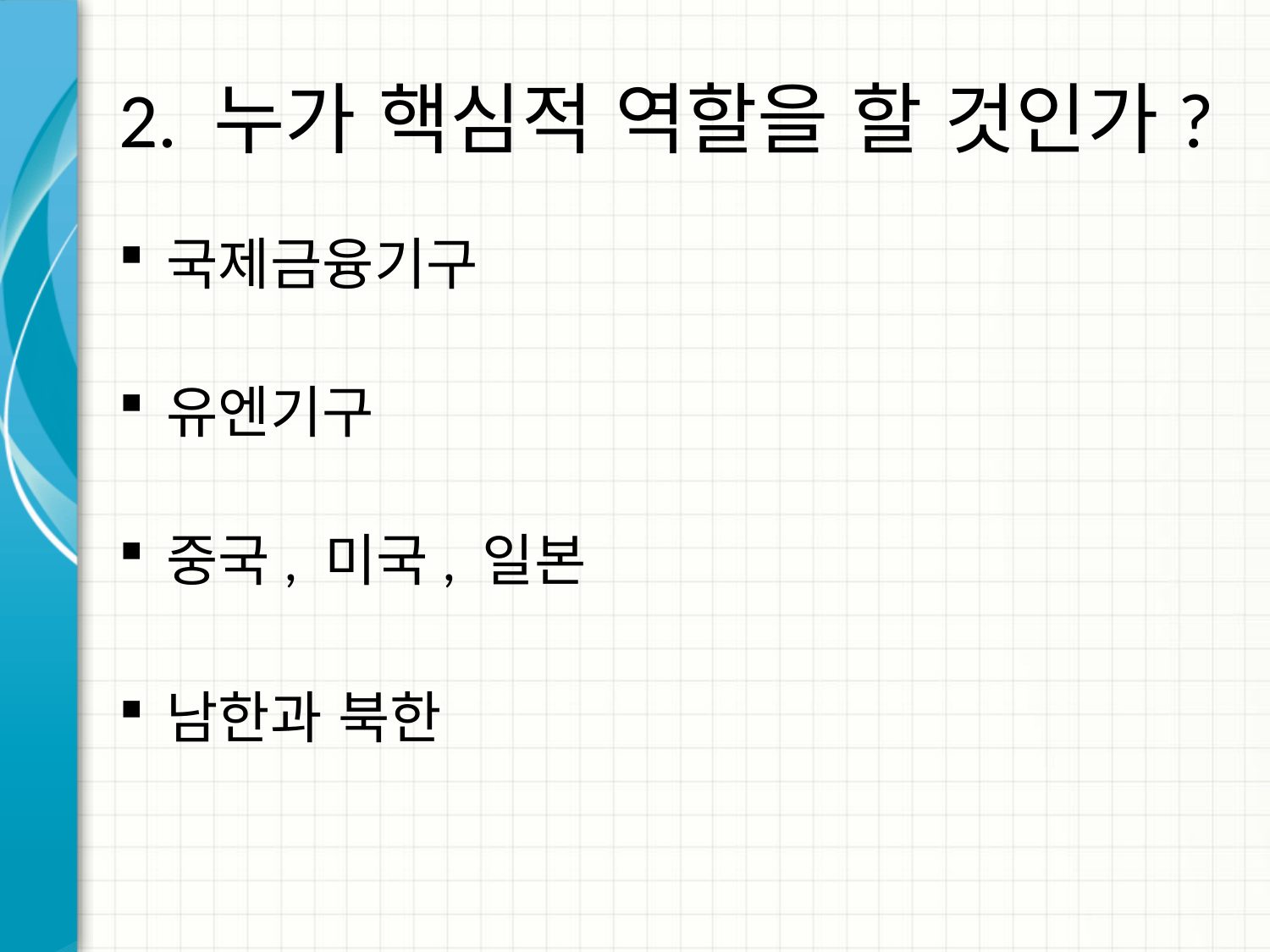

# 2. 누가 핵심적 역할을 할 것인가?
국제금융기구

유엔기구

중국, 미국, 일본

남한과 북한